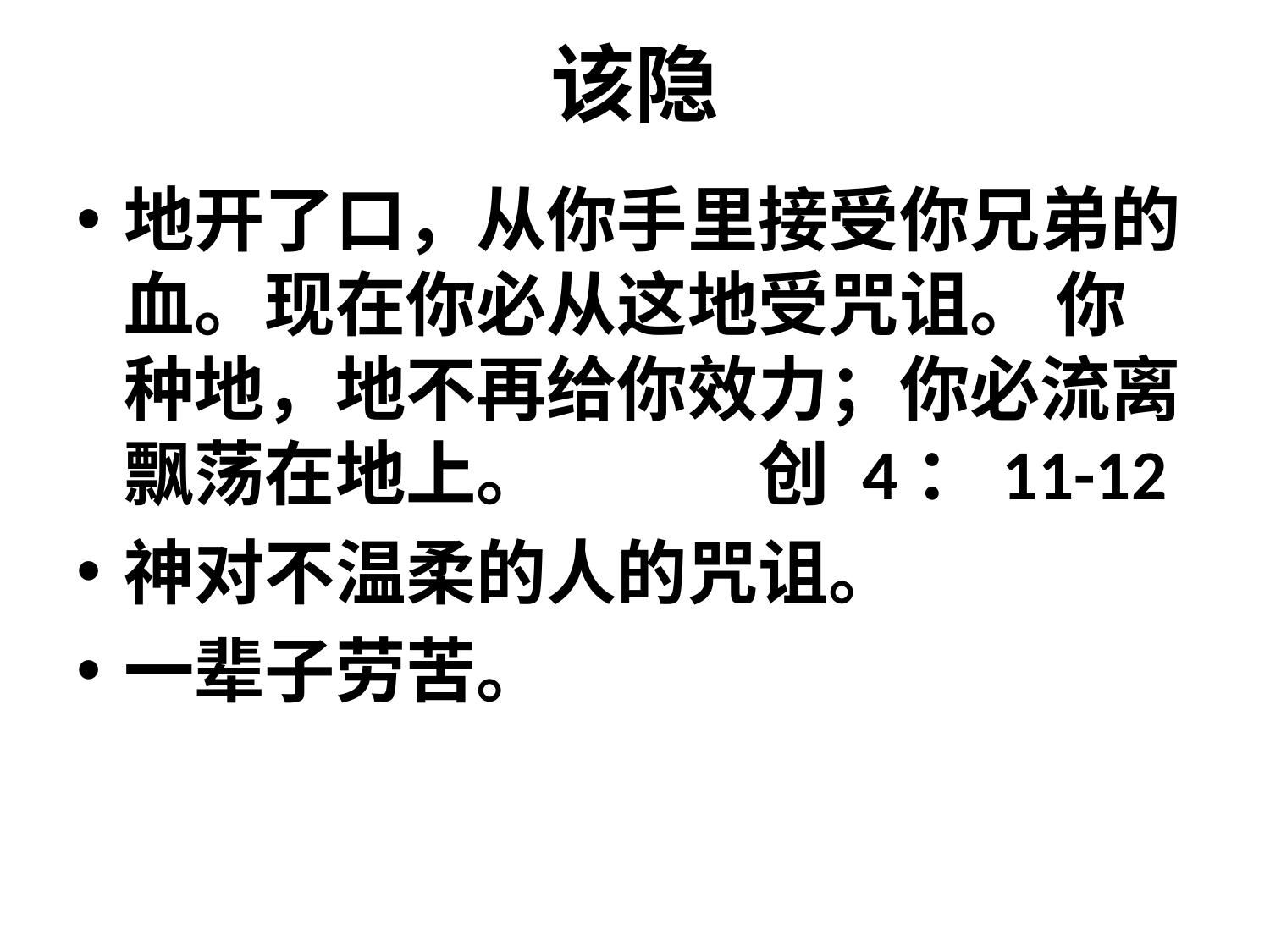

# 该隐
地开了口，从你手里接受你兄弟的血。现在你必从这地受咒诅。 你种地，地不再给你效力；你必流离飘荡在地上。		创 4：11-12
神对不温柔的人的咒诅。
一辈子劳苦。